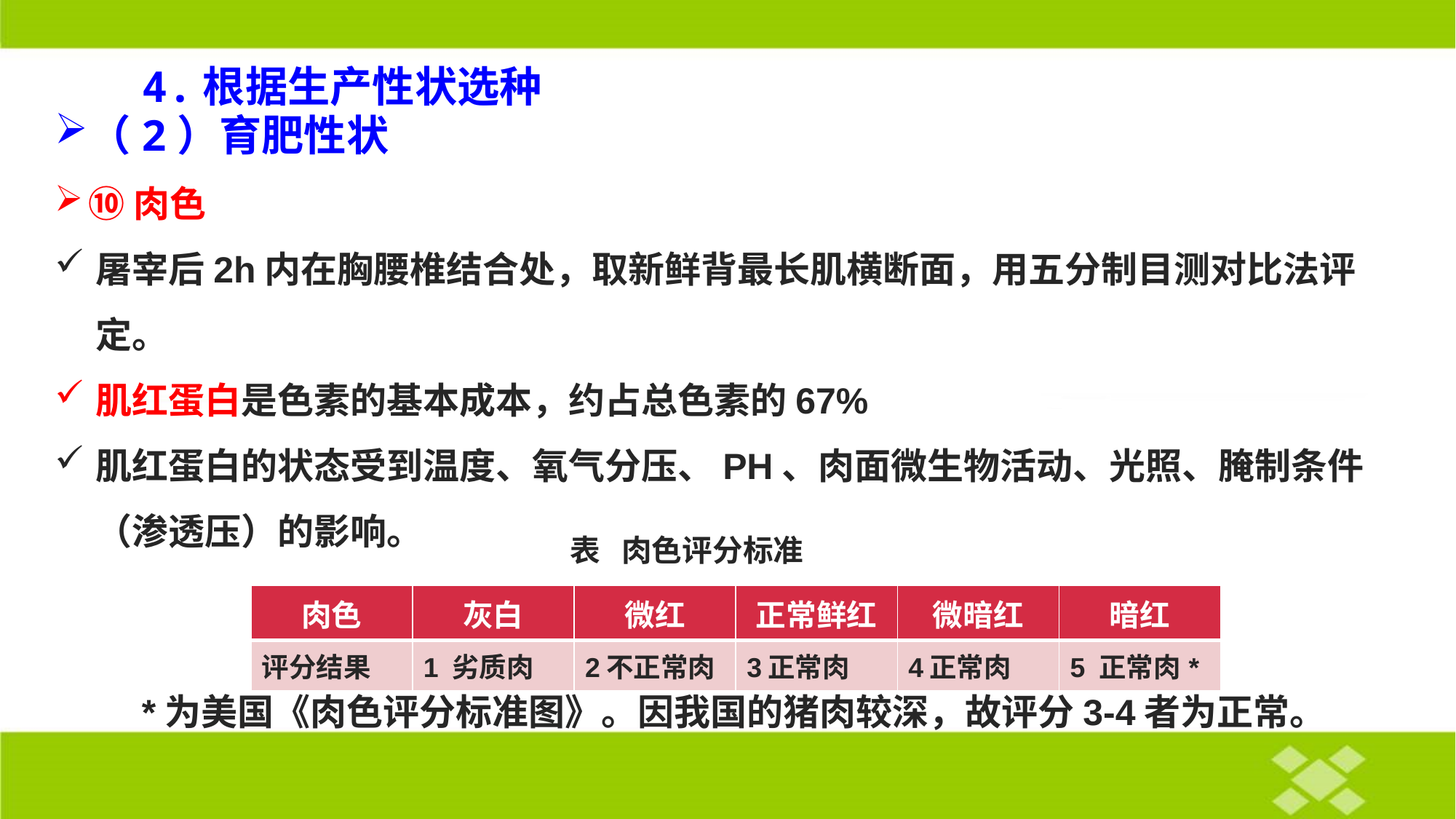

# 4.根据生产性状选种
（2）育肥性状
⑩肉色
屠宰后2h内在胸腰椎结合处，取新鲜背最长肌横断面，用五分制目测对比法评定。
肌红蛋白是色素的基本成本，约占总色素的67%
肌红蛋白的状态受到温度、氧气分压、PH、肉面微生物活动、光照、腌制条件（渗透压）的影响。
表   肉色评分标准
| 肉色 | 灰白 | 微红 | 正常鲜红 | 微暗红 | 暗红 |
| --- | --- | --- | --- | --- | --- |
| 评分结果 | 1 劣质肉 | 2不正常肉 | 3正常肉 | 4正常肉 | 5 正常肉\* |
*为美国《肉色评分标准图》。因我国的猪肉较深，故评分3-4者为正常。